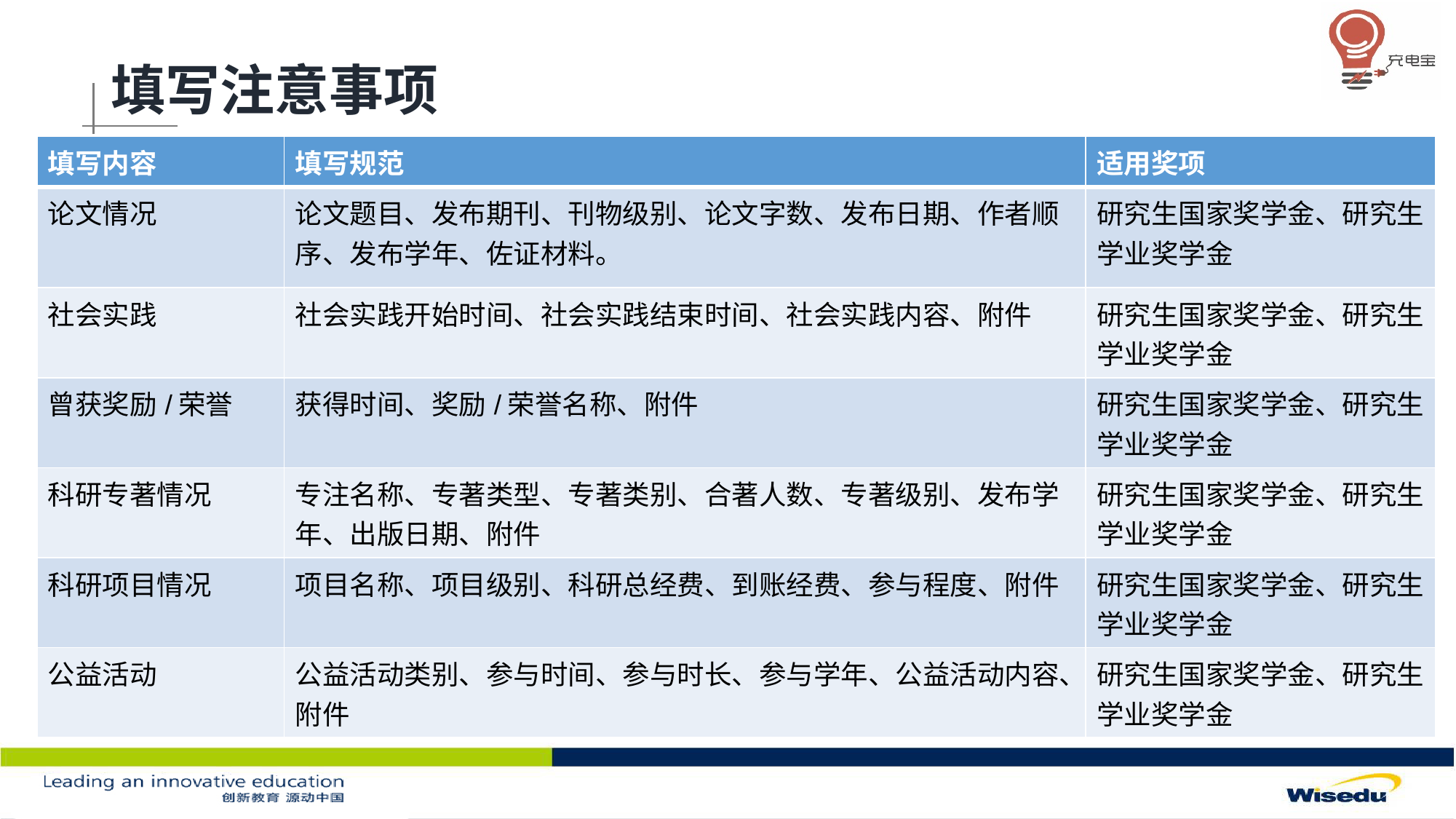

# 填写注意事项
| 填写内容 | 填写规范 | 适用奖项 |
| --- | --- | --- |
| 论文情况 | 论文题目、发布期刊、刊物级别、论文字数、发布日期、作者顺序、发布学年、佐证材料。 | 研究生国家奖学金、研究生学业奖学金 |
| 社会实践 | 社会实践开始时间、社会实践结束时间、社会实践内容、附件 | 研究生国家奖学金、研究生学业奖学金 |
| 曾获奖励/荣誉 | 获得时间、奖励/荣誉名称、附件 | 研究生国家奖学金、研究生学业奖学金 |
| 科研专著情况 | 专注名称、专著类型、专著类别、合著人数、专著级别、发布学年、出版日期、附件 | 研究生国家奖学金、研究生学业奖学金 |
| 科研项目情况 | 项目名称、项目级别、科研总经费、到账经费、参与程度、附件 | 研究生国家奖学金、研究生学业奖学金 |
| 公益活动 | 公益活动类别、参与时间、参与时长、参与学年、公益活动内容、附件 | 研究生国家奖学金、研究生学业奖学金 |